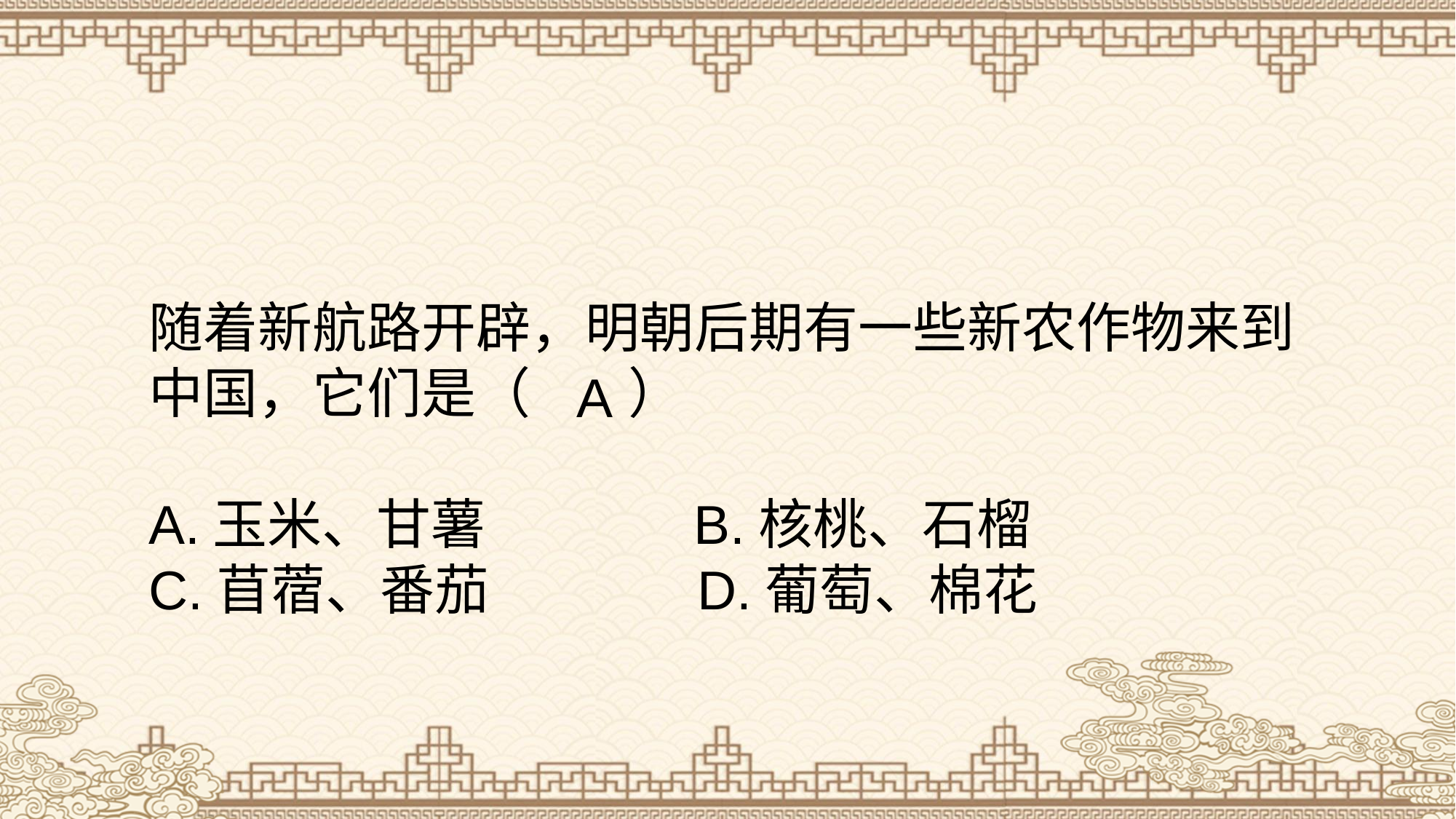

随着新航路开辟，明朝后期有一些新农作物来到中国，它们是（        ）

A.玉米、甘薯                B.核桃、石榴
C.苜蓿、番茄                D.葡萄、棉花
A